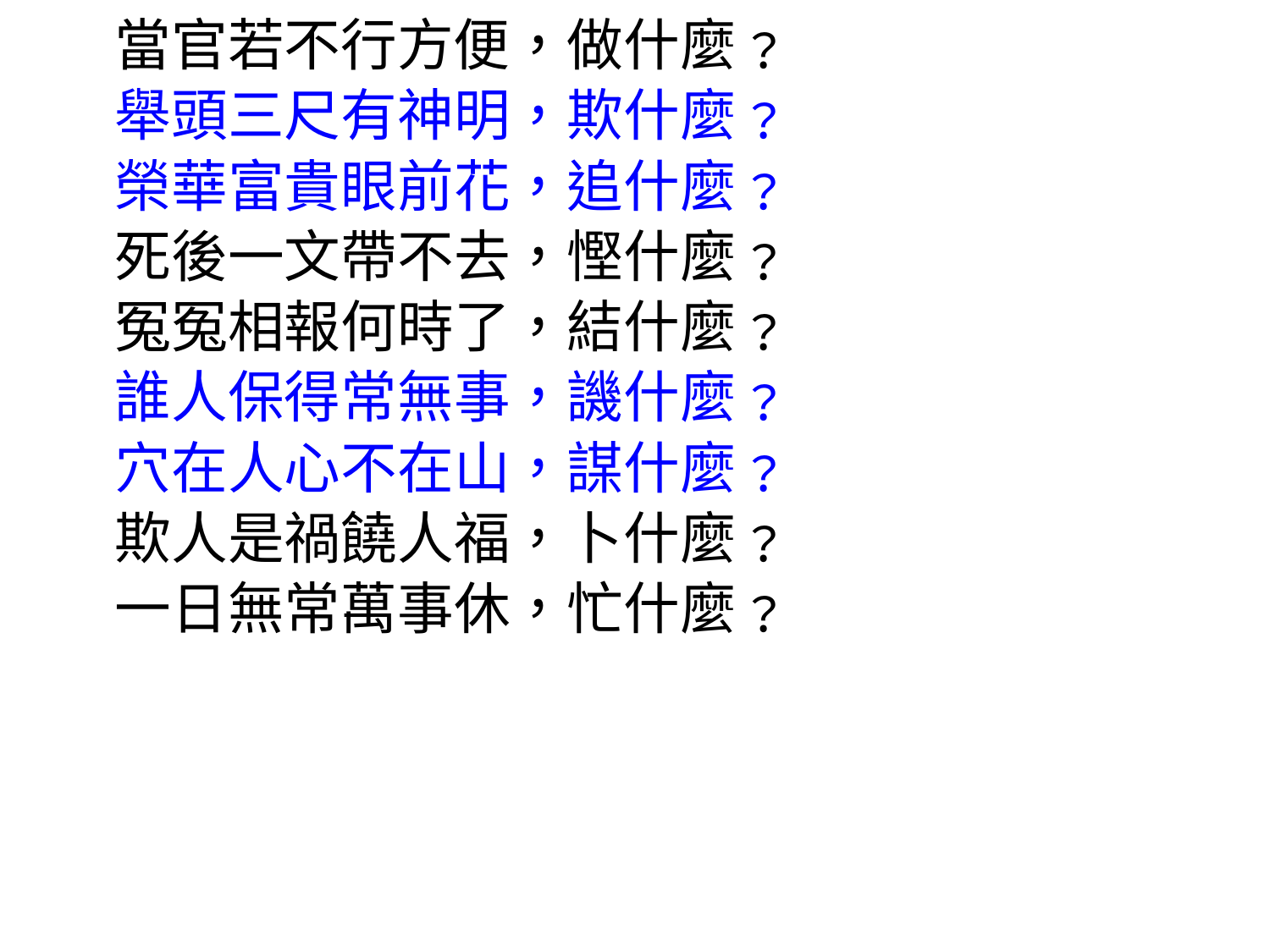

當官若不行方便，做什麼﹖
       舉頭三尺有神明，欺什麼﹖
       榮華富貴眼前花，追什麼﹖
       死後一文帶不去，慳什麼﹖
       冤冤相報何時了，結什麼﹖
       誰人保得常無事，譏什麼﹖
       穴在人心不在山，謀什麼﹖
       欺人是禍饒人福，卜什麼﹖
       一日無常萬事休，忙什麼﹖